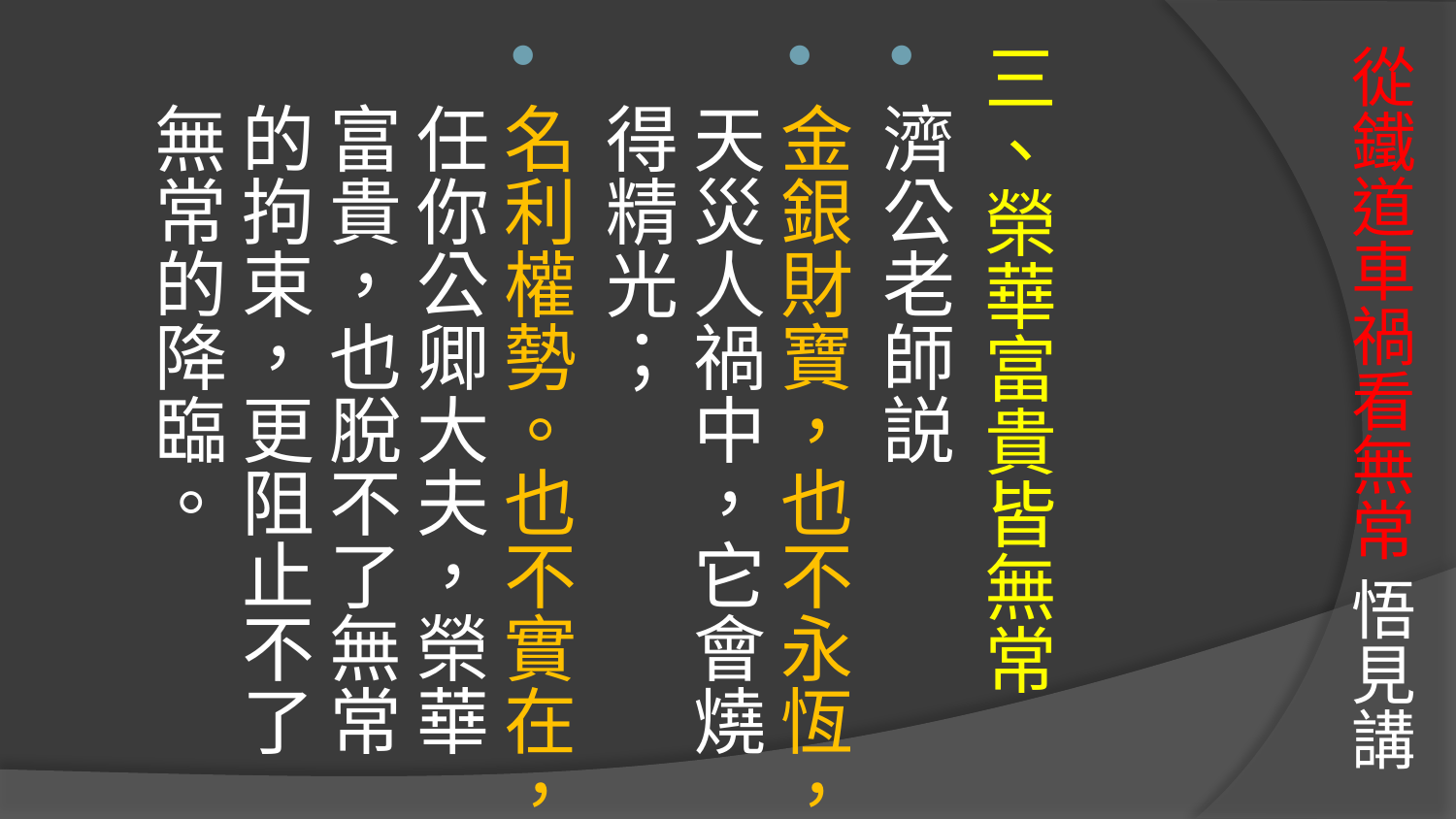

三、榮華富貴皆無常
濟公老師説
金銀財寶，也不永恆，天災人禍中，它會燒得精光；
名利權勢。也不實在，任你公卿大夫，榮華富貴，也脫不了無常的拘束，更阻止不了無常的降臨。

# 從鐵道車禍看無常 悟見講